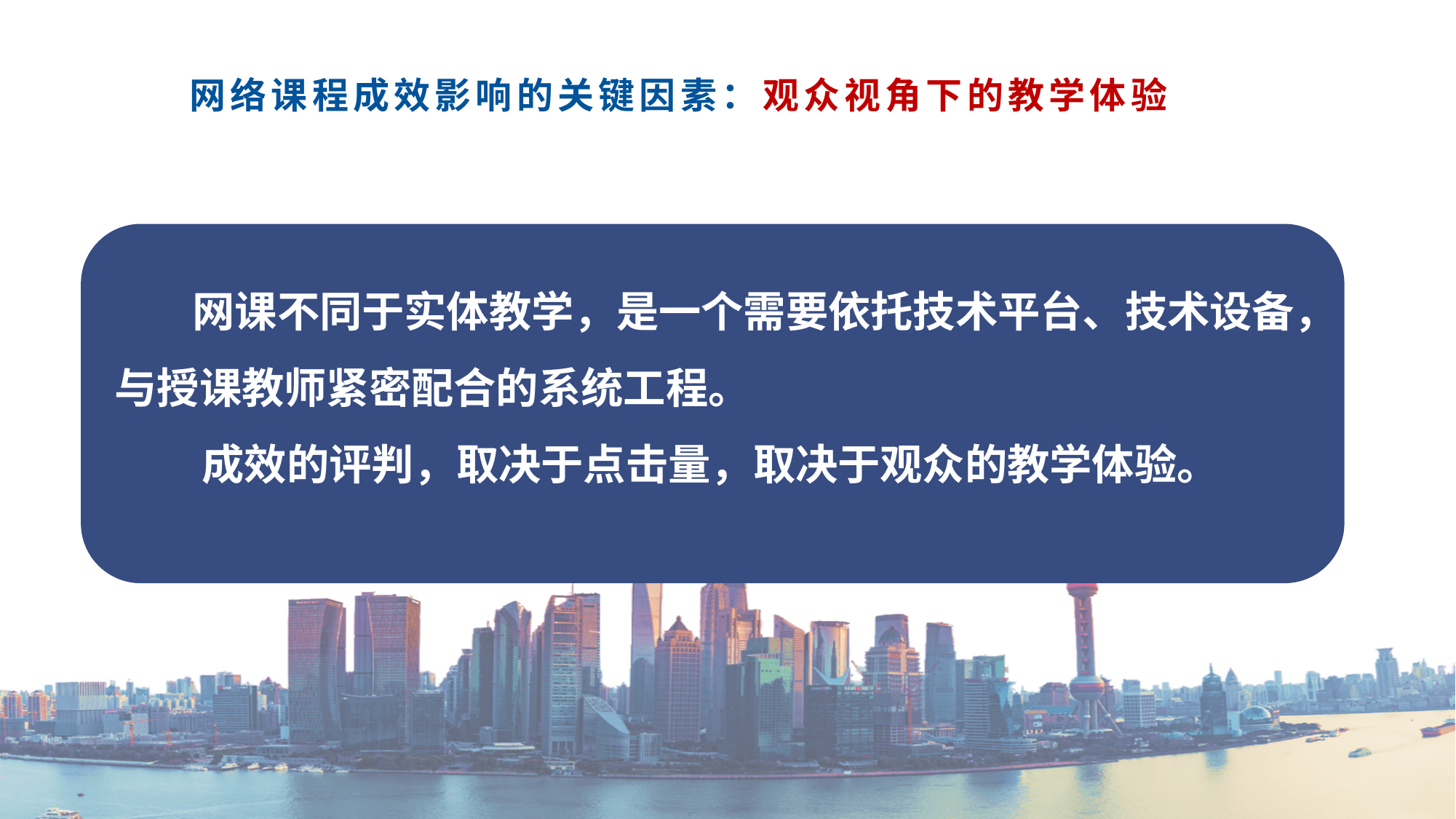

网络课程成效影响的关键因素：观众视角下的教学体验

       网课不同于实体教学，是一个需要依托技术平台、技术设备，与授课教师紧密配合的系统工程。
        成效的评判，取决于点击量，取决于观众的教学体验。